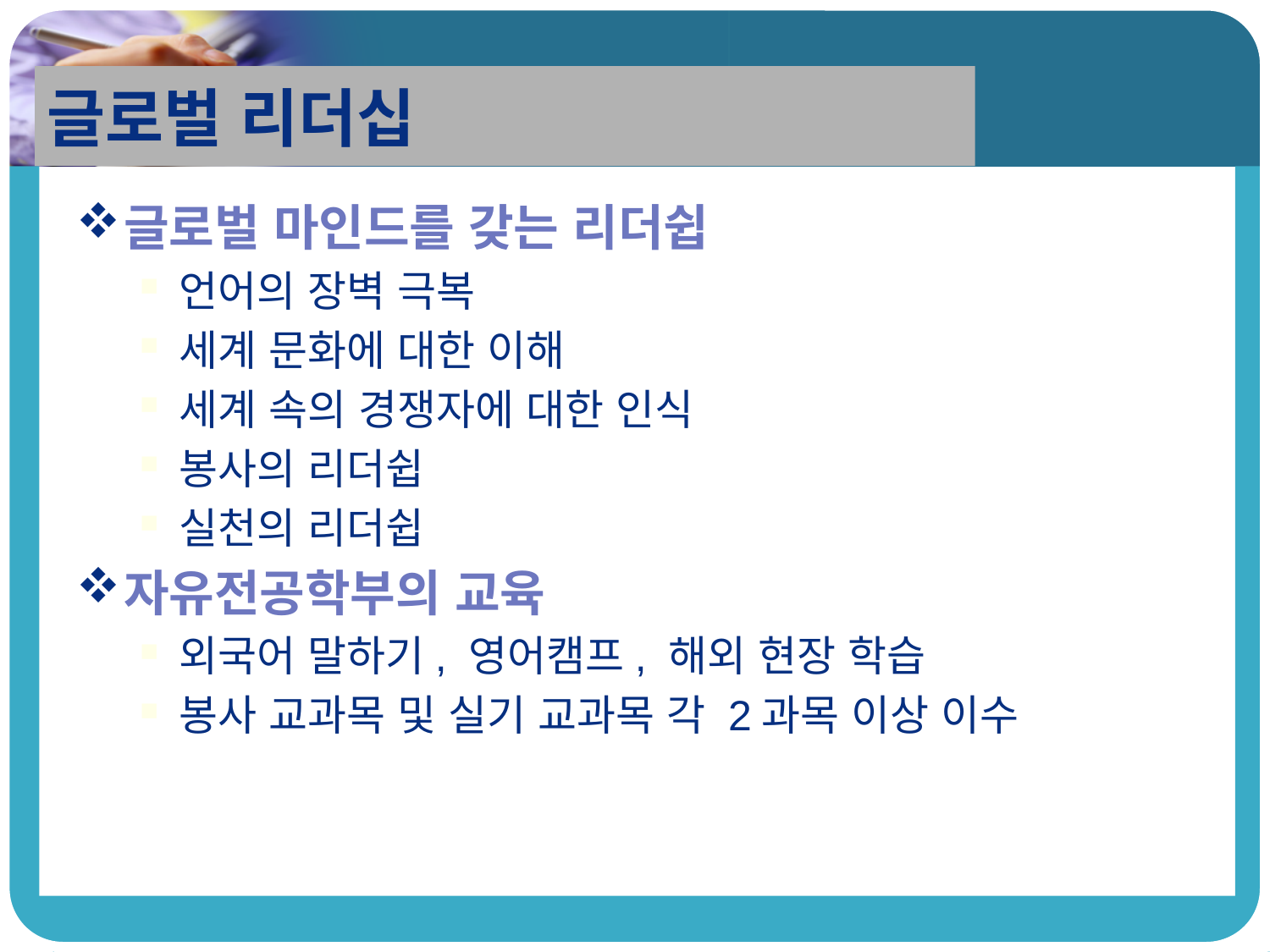

글로벌 리더십
글로벌 마인드를 갖는 리더쉽
언어의 장벽 극복
세계 문화에 대한 이해
세계 속의 경쟁자에 대한 인식
봉사의 리더쉽
실천의 리더쉽
자유전공학부의 교육
외국어 말하기, 영어캠프, 해외 현장 학습
봉사 교과목 및 실기 교과목 각 2과목 이상 이수